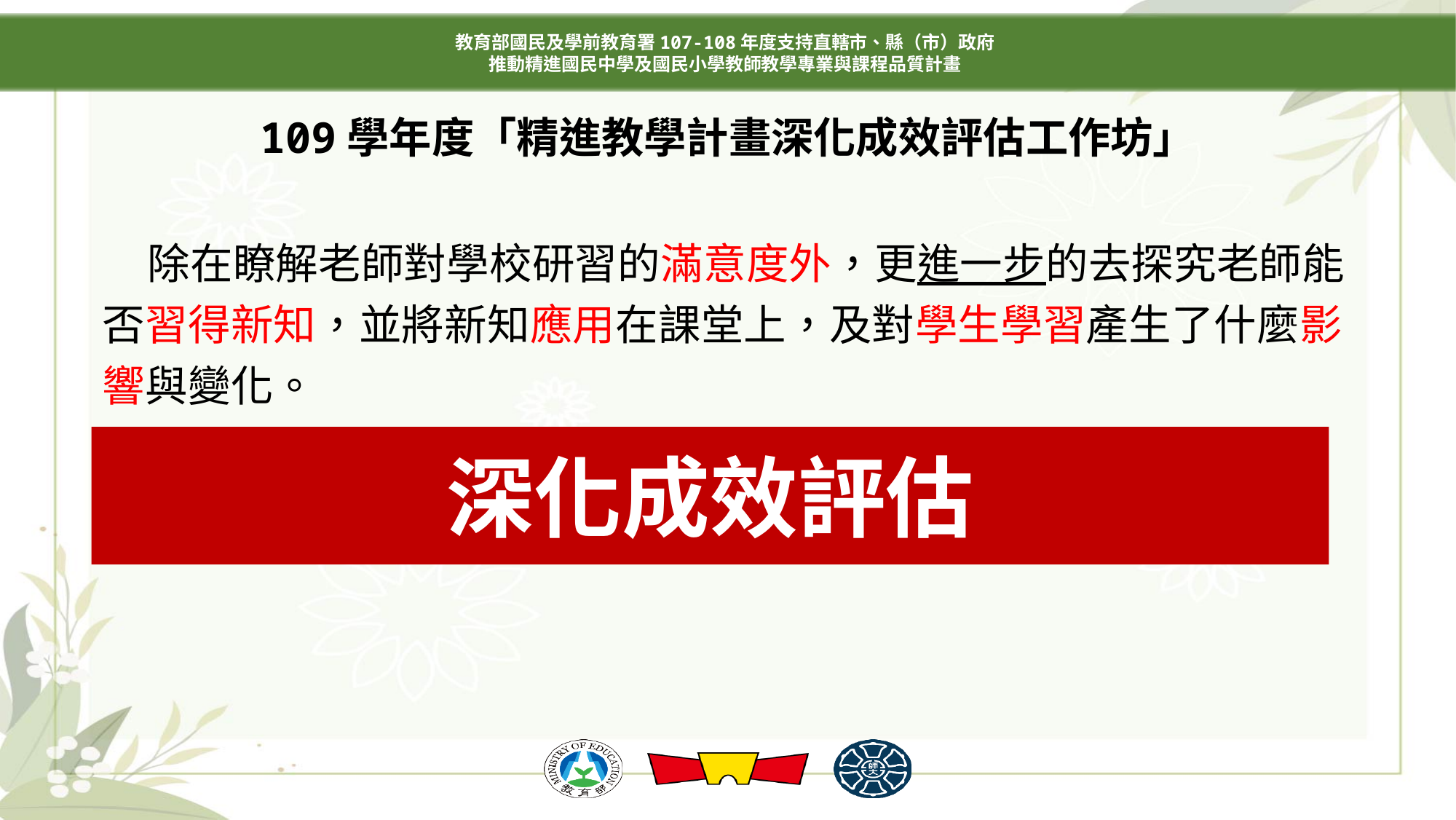

除在瞭解老師對學校研習的滿意度外，更進一步的去探究老師能否習得新知，並將新知應用在課堂上，及對學生學習產生了什麼影響與變化。

# 深化成效評估